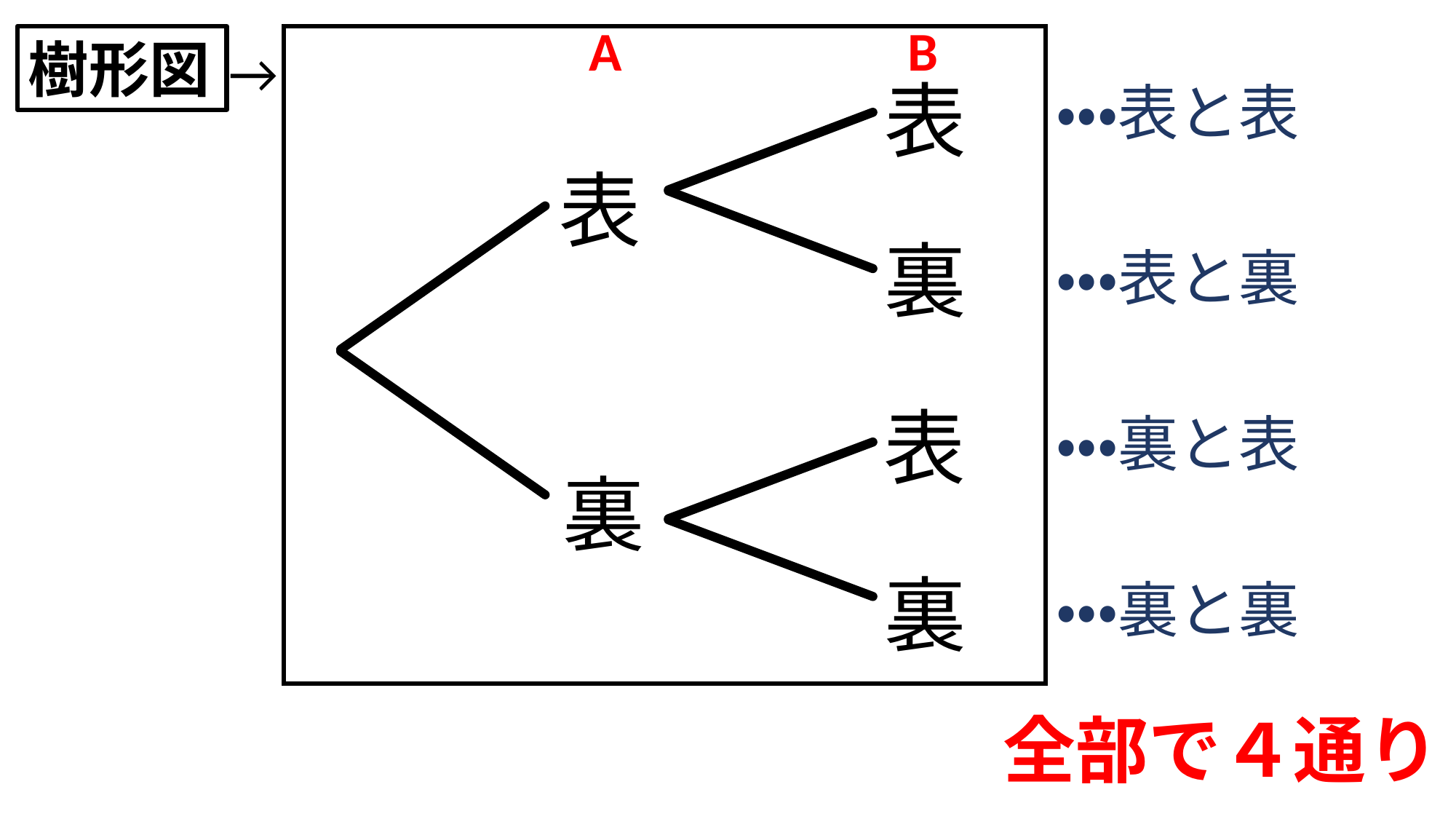

A
B
樹形図

→
表
裏
・・・表と表
表
裏
・・・表と裏
表
裏
・・・裏と表
・・・裏と裏
全部で４通り